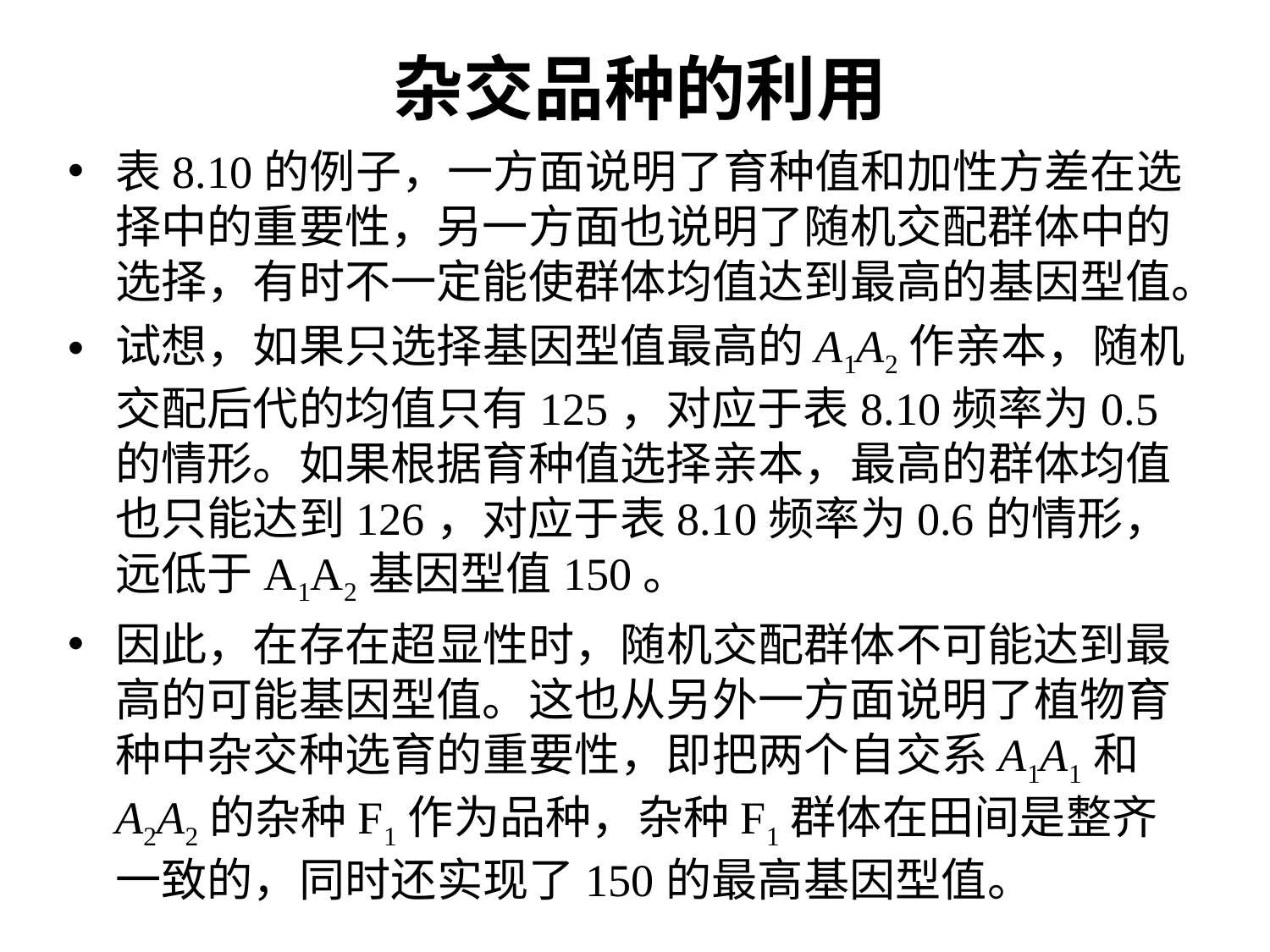

# 杂交品种的利用
表8.10的例子，一方面说明了育种值和加性方差在选择中的重要性，另一方面也说明了随机交配群体中的选择，有时不一定能使群体均值达到最高的基因型值。
试想，如果只选择基因型值最高的A1A2作亲本，随机交配后代的均值只有125，对应于表8.10频率为0.5的情形。如果根据育种值选择亲本，最高的群体均值也只能达到126，对应于表8.10频率为0.6的情形，远低于A1A2基因型值150。
因此，在存在超显性时，随机交配群体不可能达到最高的可能基因型值。这也从另外一方面说明了植物育种中杂交种选育的重要性，即把两个自交系A1A1和A2A2的杂种F1作为品种，杂种F1群体在田间是整齐一致的，同时还实现了150的最高基因型值。